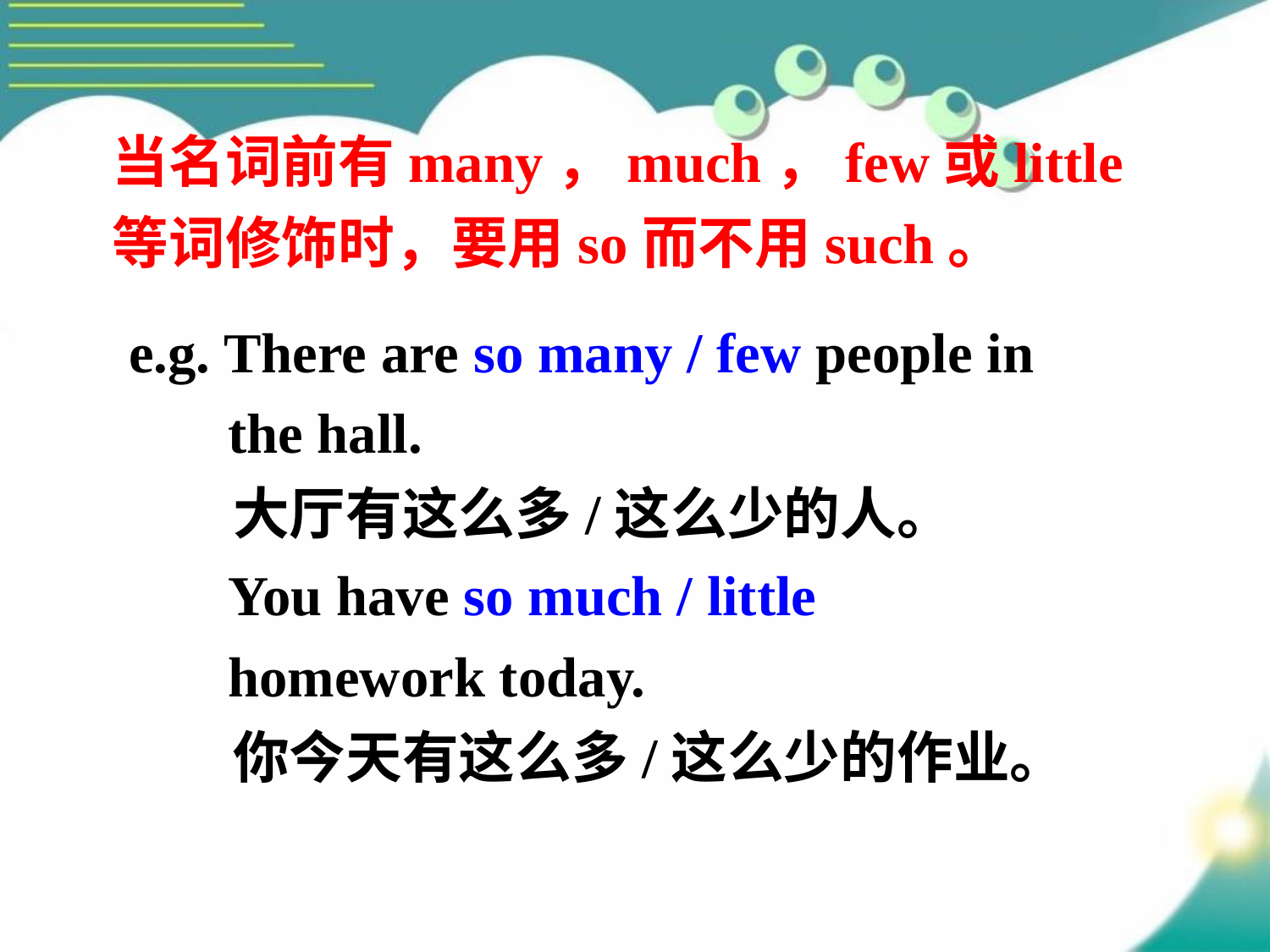

当名词前有many，much，few或little等词修饰时，要用so而不用such。
e.g. There are so many / few people in
       the hall.
       大厅有这么多/这么少的人。
       You have so much / little
       homework today.
       你今天有这么多/这么少的作业。